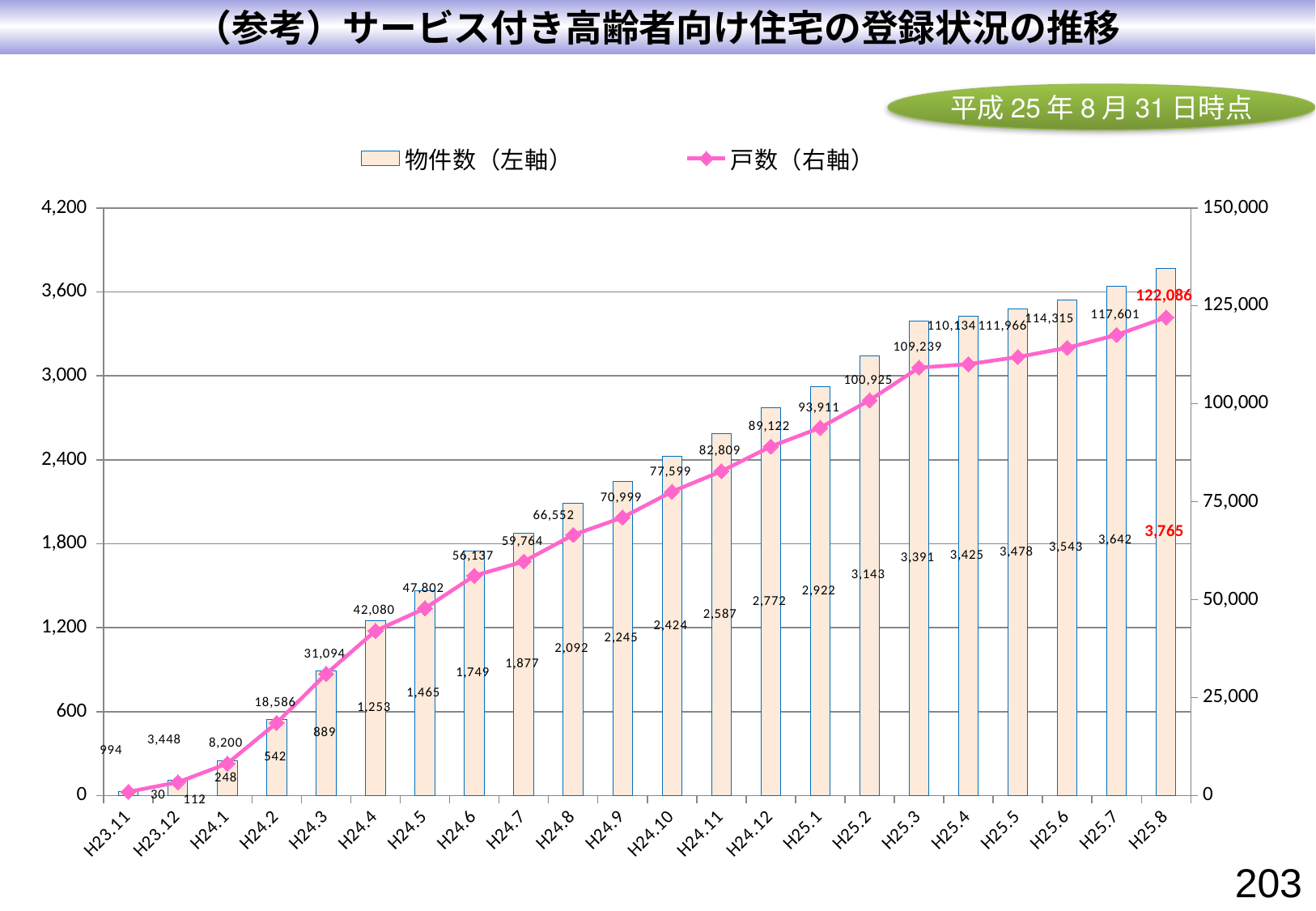

（参考）サービス付き高齢者向け住宅の登録状況の推移
平成25年8月31日時点

### Chart

| Category | 物件数（左軸）　　　 | 戸数（右軸） |
|---|---|---|
| H23.11 | 30.0 | 994.0 |
| H23.12 | 112.0 | 3448.0 |
| H24.1 | 248.0 | 8200.0 |
| H24.2 | 542.0 | 18586.0 |
| H24.3 | 889.0 | 31094.0 |
| H24.4 | 1253.0 | 42080.0 |
| H24.5 | 1465.0 | 47802.0 |
| H24.6 | 1749.0 | 56137.0 |
| H24.7 | 1877.0 | 59764.0 |
| H24.8 | 2092.0 | 66552.0 |
| H24.9 | 2245.0 | 70999.0 |
| H24.10 | 2424.0 | 77599.0 |
| H24.11 | 2587.0 | 82809.0 |
| H24.12 | 2772.0 | 89122.0 |
| H25.1 | 2922.0 | 93911.0 |
| H25.2 | 3143.0 | 100925.0 |
| H25.3 | 3391.0 | 109239.0 |
| H25.4 | 3425.0 | 110134.0 |
| H25.5 | 3478.0 | 111966.0 |
| H25.6 | 3543.0 | 114315.0 |
| H25.7 | 3642.0 | 117601.0 |
| H25.8 | 3765.0 | 122086.0 |
203